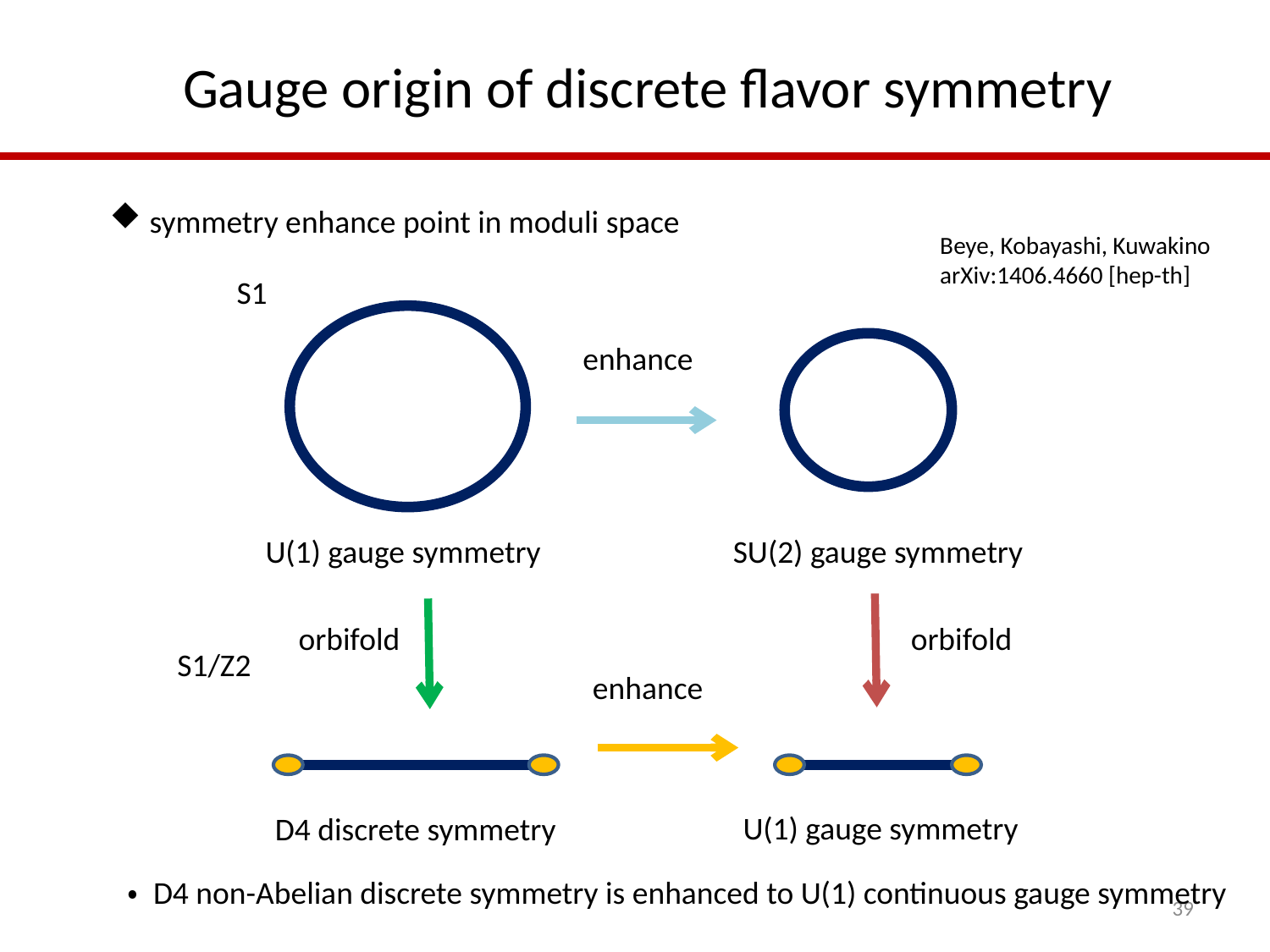

Gauge origin of discrete flavor symmetry
symmetry enhance point in moduli space
Beye, Kobayashi, Kuwakino
arXiv:1406.4660 [hep-th]
S1

enhance

U(1) gauge symmetry
SU(2) gauge symmetry
orbifold
orbifold
S1/Z2
enhance

U(1) gauge symmetry
D4 discrete symmetry
・ D4 non-Abelian discrete symmetry is enhanced to U(1) continuous gauge symmetry
39